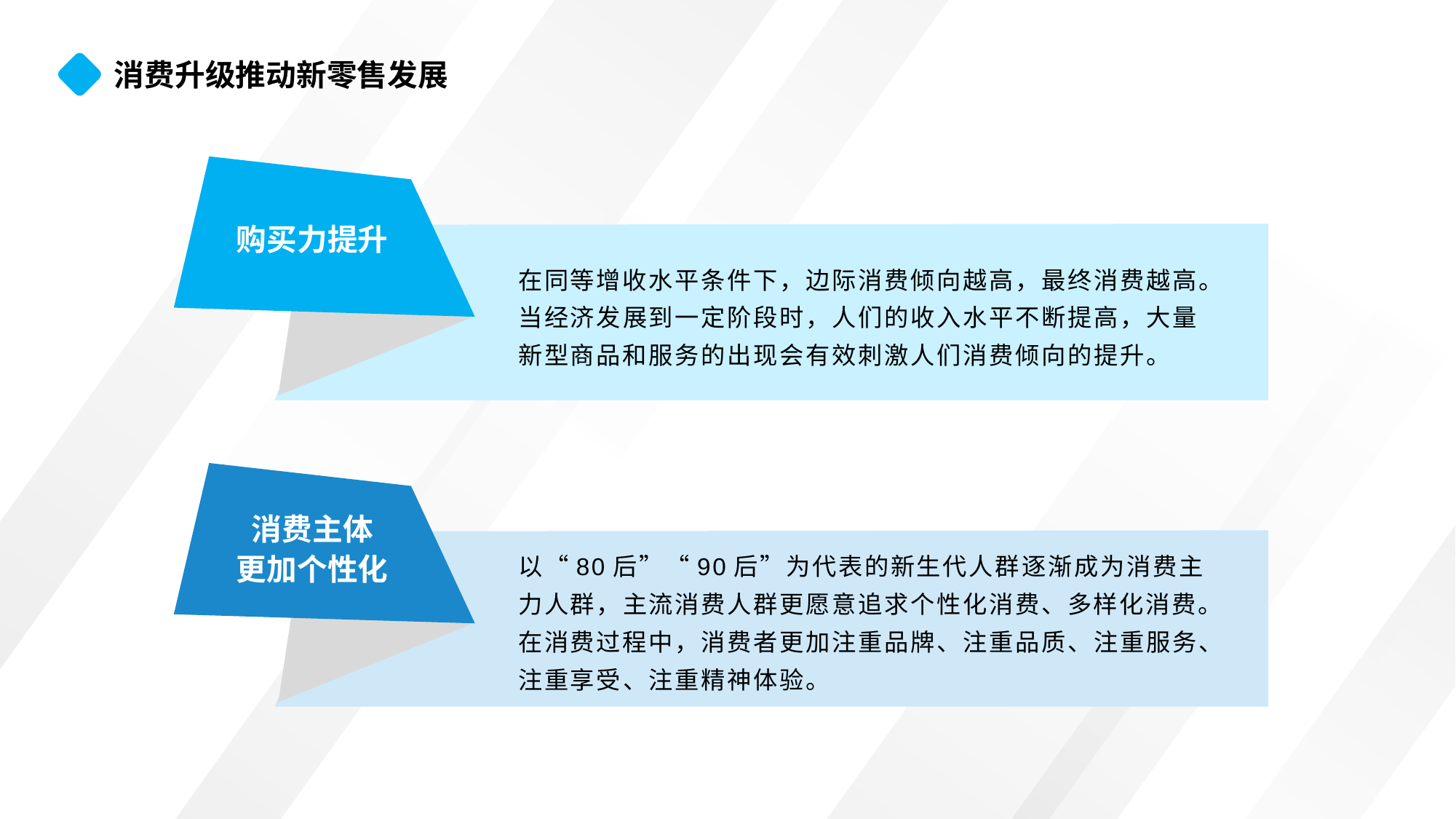

消费升级推动新零售发展

购买力提升

在同等增收水平条件下，边际消费倾向越高，最终消费越高。当经济发展到一定阶段时，人们的收入水平不断提高，大量新型商品和服务的出现会有效刺激人们消费倾向的提升。

消费主体
更加个性化

以“80后”“90后”为代表的新生代人群逐渐成为消费主力人群，主流消费人群更愿意追求个性化消费、多样化消费。在消费过程中，消费者更加注重品牌、注重品质、注重服务、注重享受、注重精神体验。